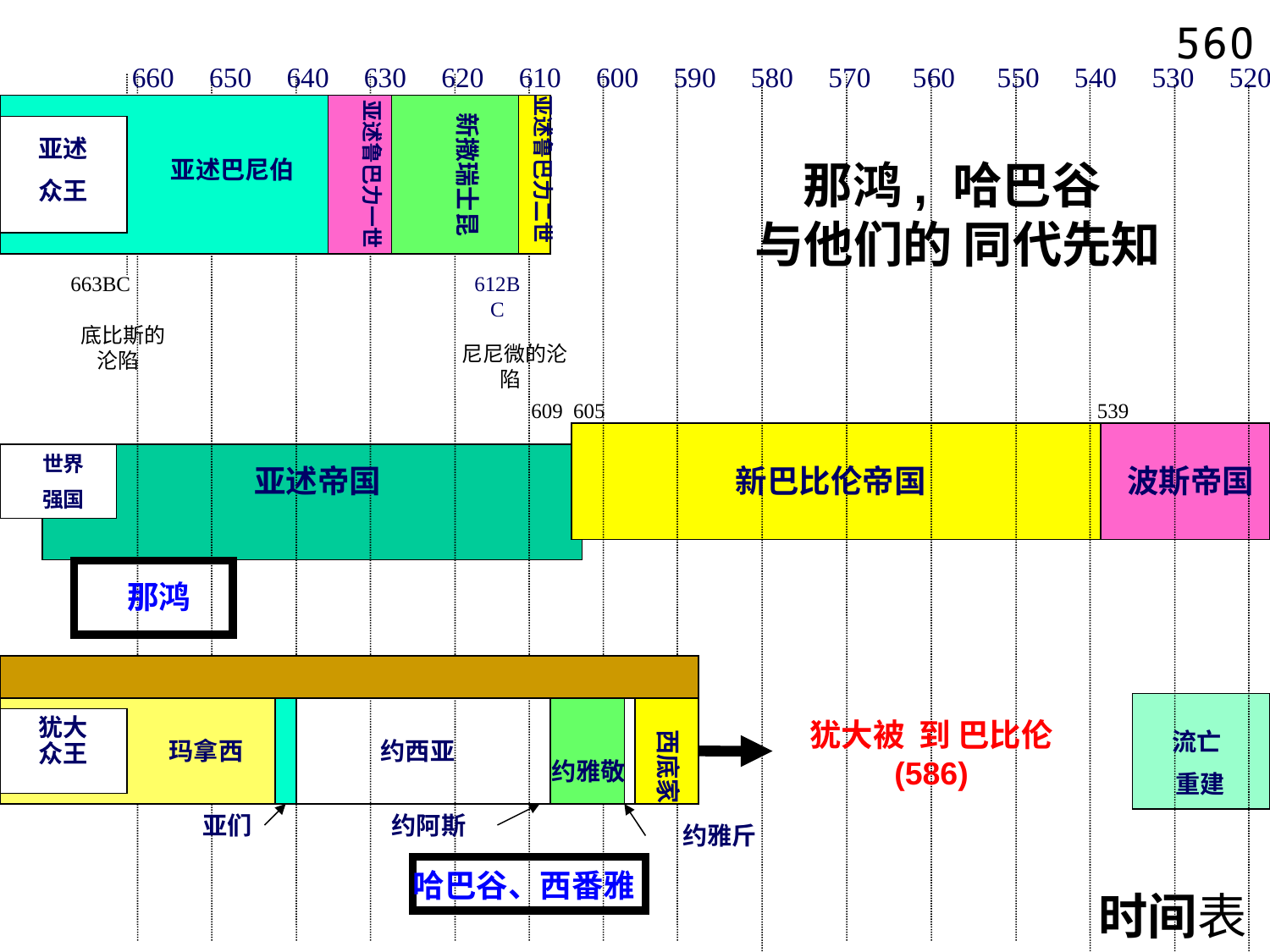

560
新撒瑞士昆
　660     650     640     630     620     610     600     590     580     570      560      550     540     530     520
亚述鲁巴力一世
亚述鲁巴力二世

亚述
众王

亚述巴尼伯
那鸿, 哈巴谷
与他们的 同代先知
663BC
612BC
 底比斯的沦陷
 尼尼微的沦陷
609  605				           539

世界
强国

亚述帝国
新巴比伦帝国
波斯帝国

那鸿

约雅敬
西底家

犹大
众王
犹大被  到 巴比伦 (586)
流亡
重建
玛拿西
约西亚

亚们

约阿斯

约雅斤

哈巴谷、西番雅
时间表